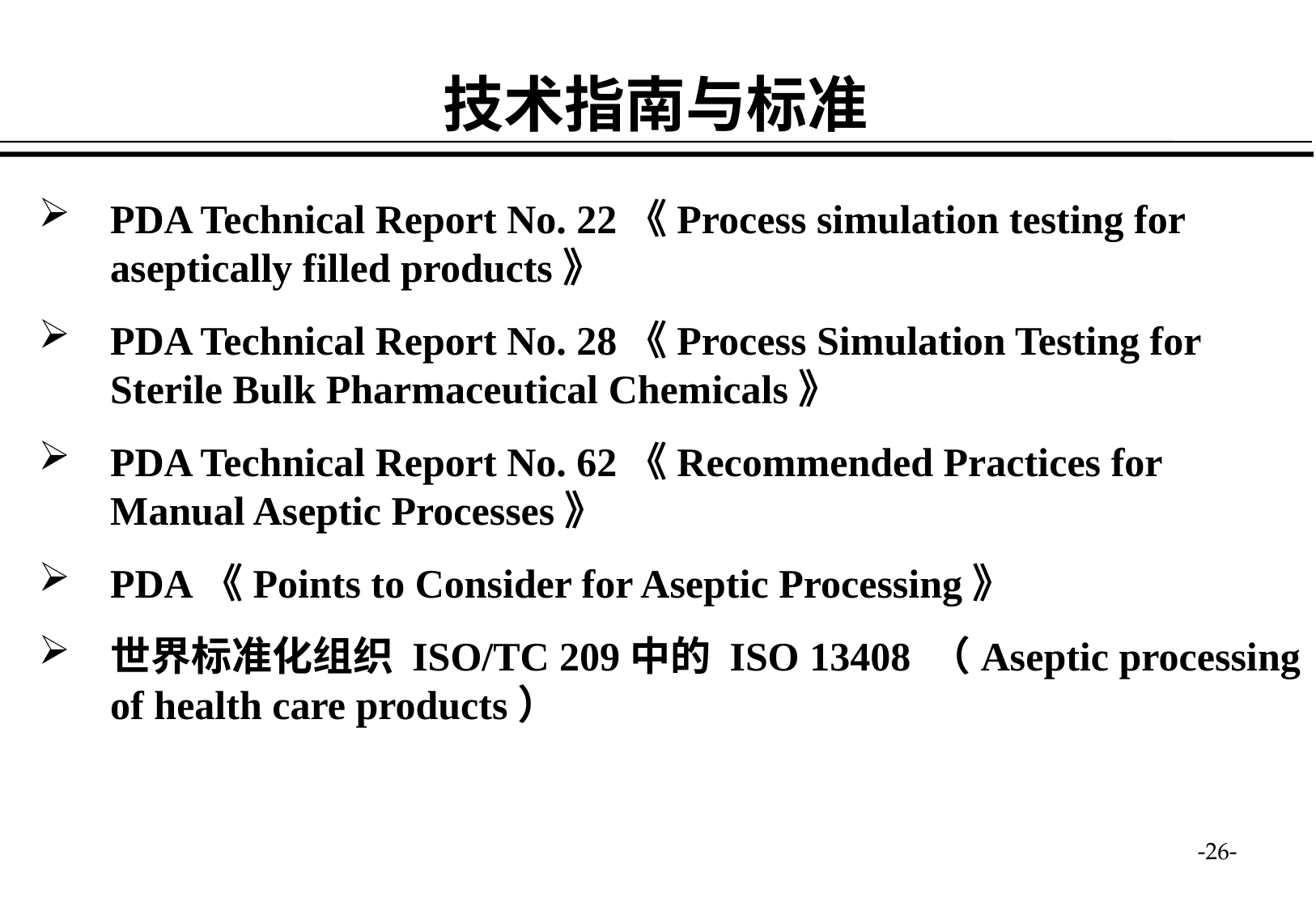

技术指南与标准
PDA Technical Report No. 22《Process simulation testing for aseptically filled products》
PDA Technical Report No. 28《Process Simulation Testing for Sterile Bulk Pharmaceutical Chemicals》
PDA Technical Report No. 62《Recommended Practices for Manual Aseptic Processes》
PDA《Points to Consider for Aseptic Processing》
世界标准化组织 ISO/TC 209中的 ISO 13408 （Aseptic processing of health care products）
-26-